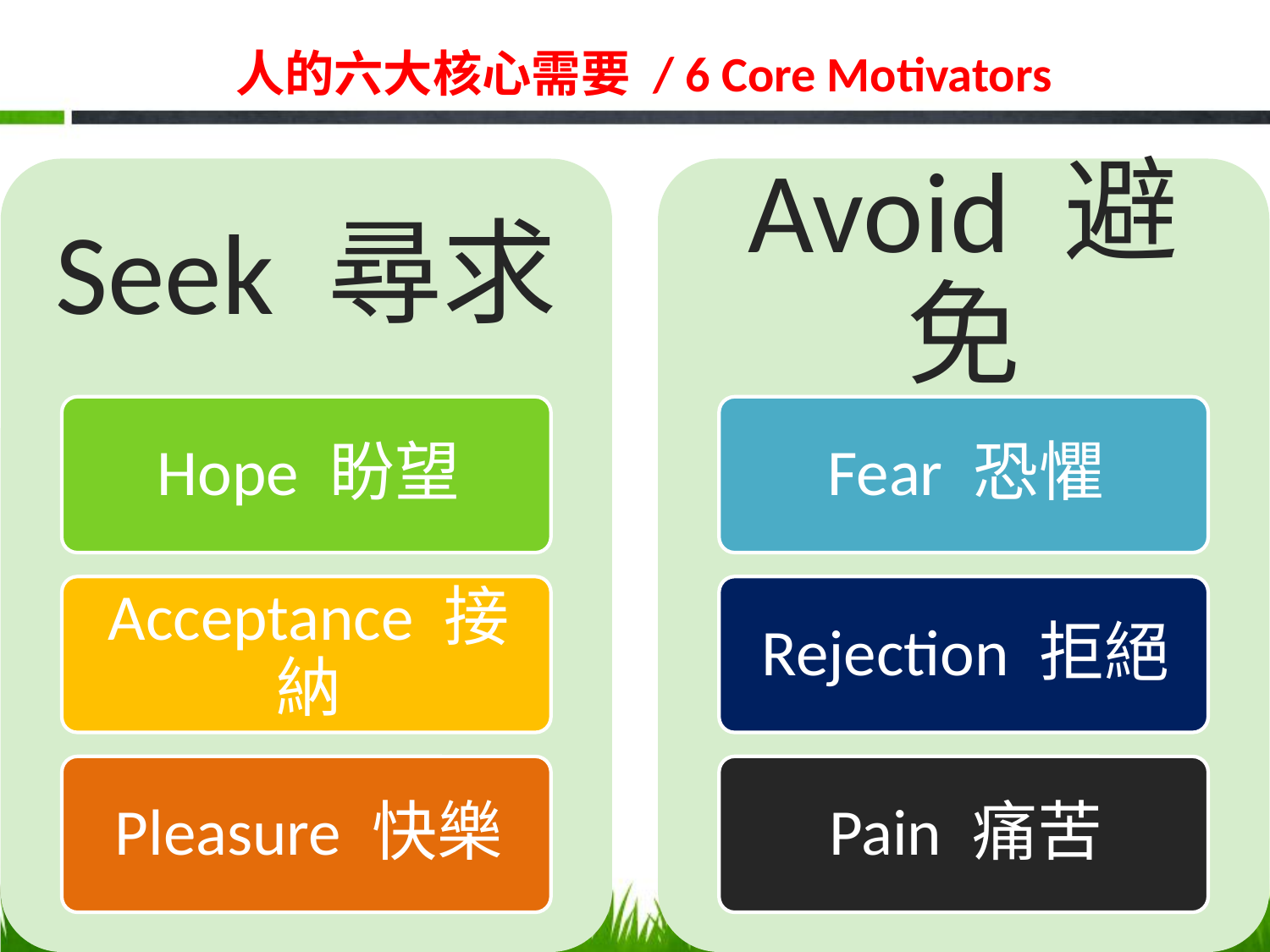

人的六大核心需要 / 6 Core Motivators
Seek 尋求
Hope 盼望
Acceptance 接納
Pleasure 快樂
Avoid 避免
Fear 恐懼
Rejection 拒絕
Pain 痛苦